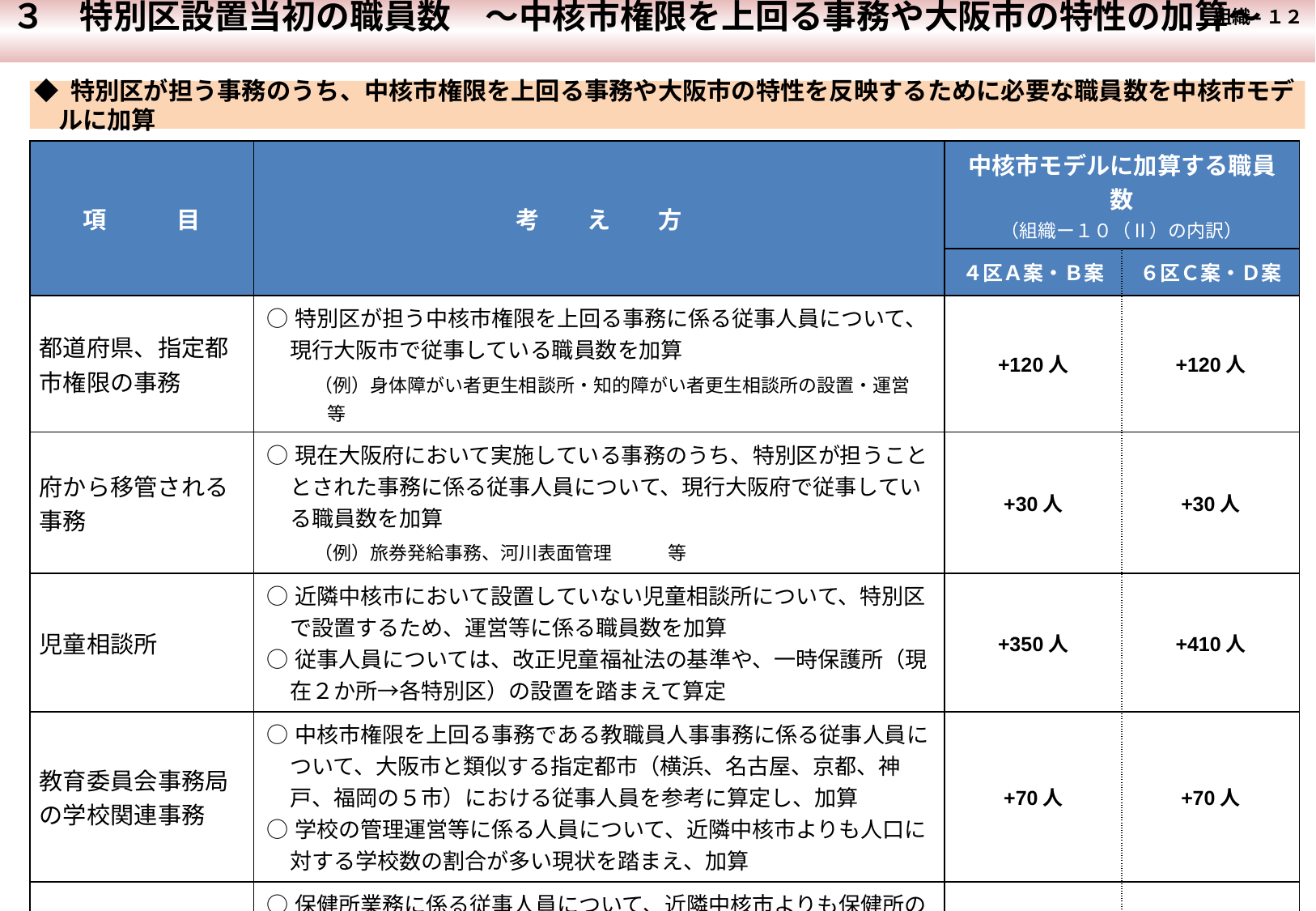

組織-１２
３　特別区設置当初の職員数　～中核市権限を上回る事務や大阪市の特性の加算～
◆ 特別区が担う事務のうち、中核市権限を上回る事務や大阪市の特性を反映するために必要な職員数を中核市モデルに加算
| 項　　　目 | 考　　え　　方 | 中核市モデルに加算する職員数 （組織ー１０（Ⅱ）の内訳） |  |
| --- | --- | --- | --- |
|  |  | ４区Ａ案・Ｂ案 | ６区Ｃ案・Ｄ案 |
| 都道府県、指定都市権限の事務 | ○特別区が担う中核市権限を上回る事務に係る従事人員について、現行大阪市で従事している職員数を加算 　　（例）身体障がい者更生相談所・知的障がい者更生相談所の設置・運営　　　等 | +120人 | +120人 |
| 府から移管される事務 | ○現在大阪府において実施している事務のうち、特別区が担うこととされた事務に係る従事人員について、現行大阪府で従事している職員数を加算 　　（例）旅券発給事務、河川表面管理　　　等 | +30人 | +30人 |
| 児童相談所 | ○近隣中核市において設置していない児童相談所について、特別区で設置するため、運営等に係る職員数を加算 ○従事人員については、改正児童福祉法の基準や、一時保護所（現在２か所→各特別区）の設置を踏まえて算定 | +350人 | +410人 |
| 教育委員会事務局の学校関連事務 | ○中核市権限を上回る事務である教職員人事事務に係る従事人員について、大阪市と類似する指定都市（横浜、名古屋、京都、神戸、福岡の５市）における従事人員を参考に算定し、加算 ○学校の管理運営等に係る人員について、近隣中核市よりも人口に対する学校数の割合が多い現状を踏まえ、加算 | +70人 | +70人 |
| 保健所・保健センター | ○保健所業務に係る従事人員について、近隣中核市よりも保健所の事業規模が大きい現状を踏まえ、加算 ○と畜検査業務に係る人員について、指定都市（５市）における従事人員等を参考に算定し、加算 | +100人 | +80人 |
| 生活保護に係る事務 | ○近隣中核市よりも被保護実世帯数が多い現状を踏まえ、加算 | +840人 | +810人 |